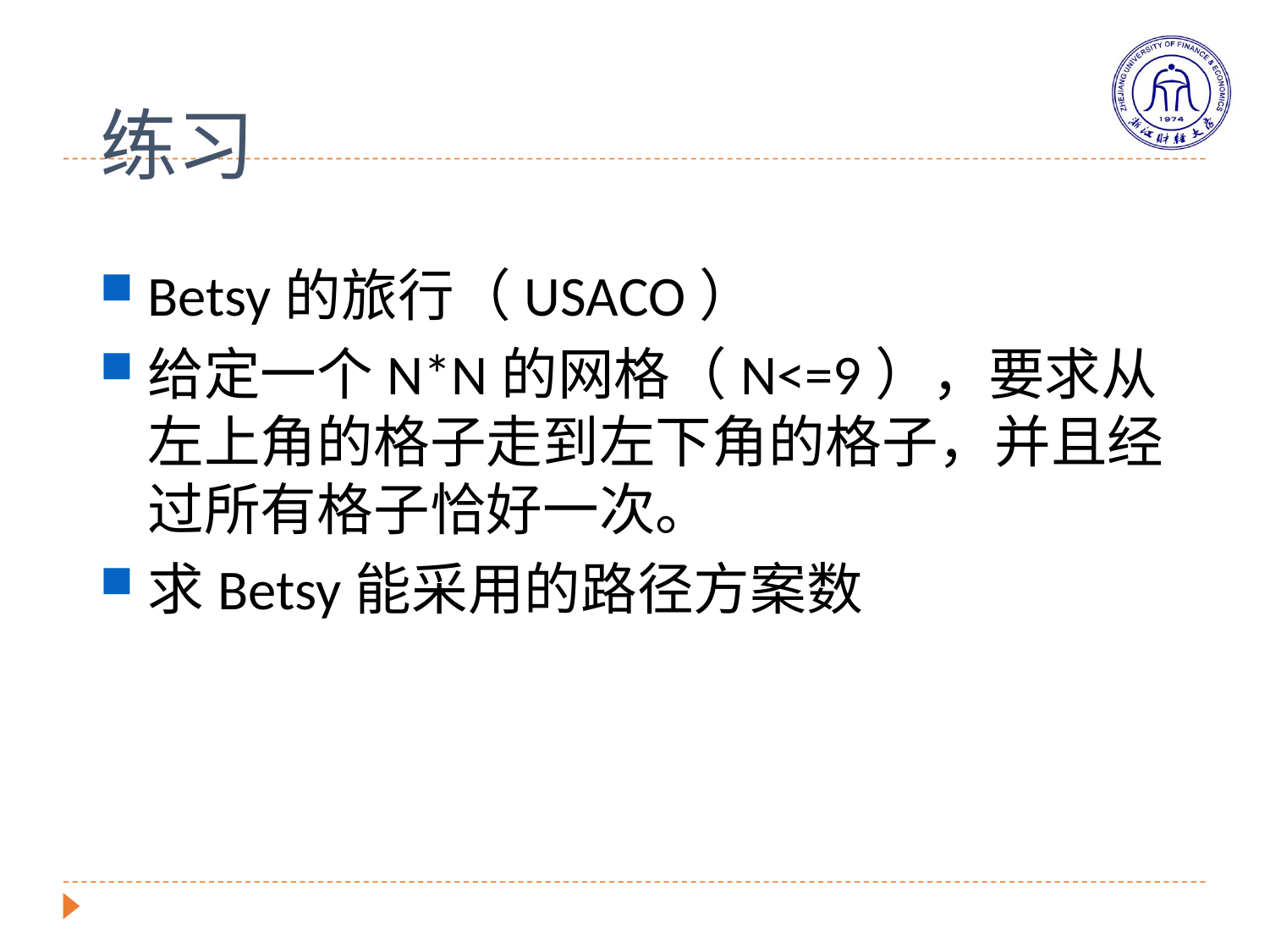

# 练习
Betsy的旅行（USACO）
给定一个N*N的网格（N<=9），要求从左上角的格子走到左下角的格子，并且经过所有格子恰好一次。
求Betsy能采用的路径方案数